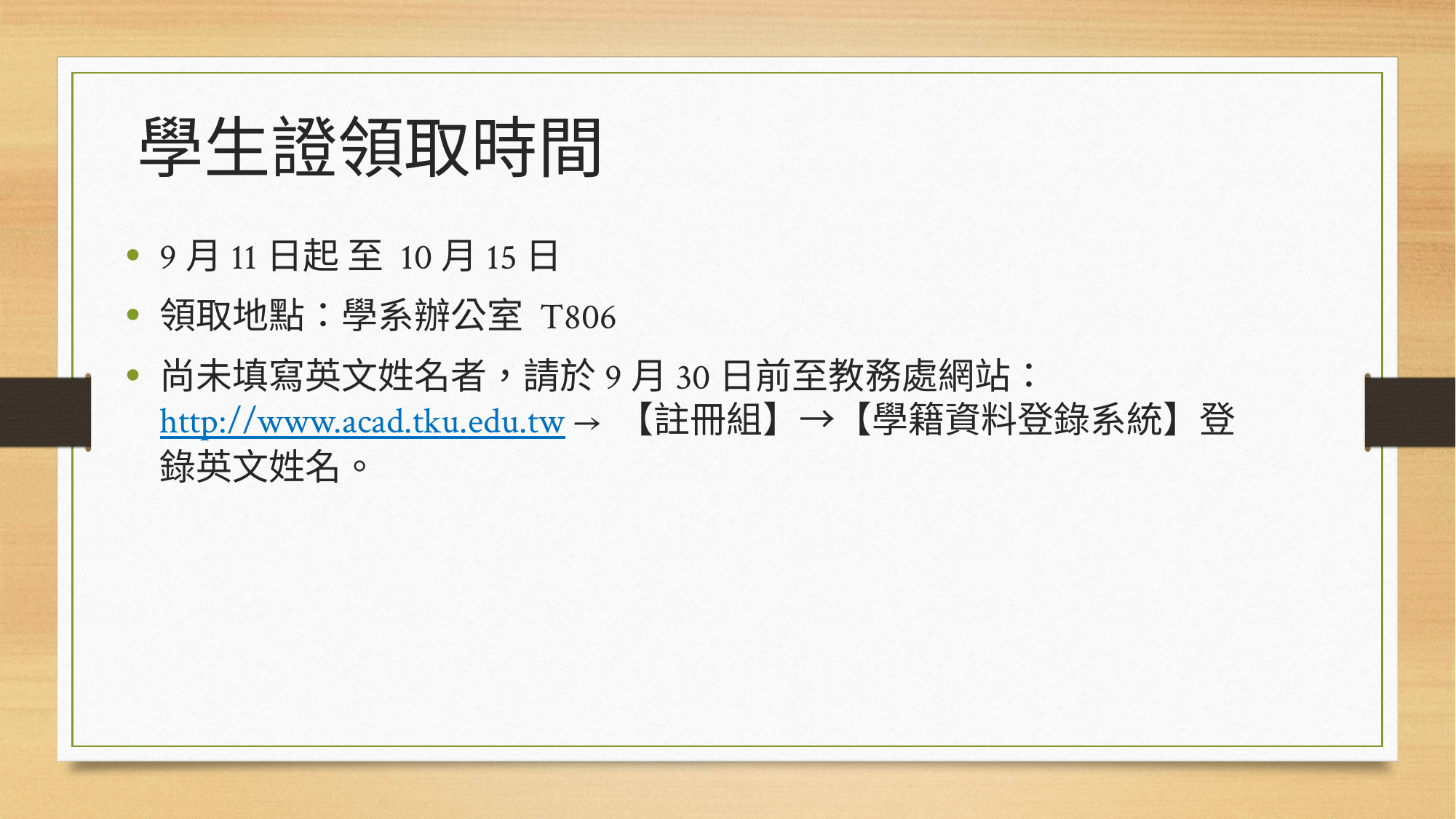

學生證領取時間
9月11日起 至 10月15日
領取地點：學系辦公室 T806
尚未填寫英文姓名者，請於9月30日前至教務處網站：http://www.acad.tku.edu.tw → 【註冊組】→【學籍資料登錄系統】登錄英文姓名。